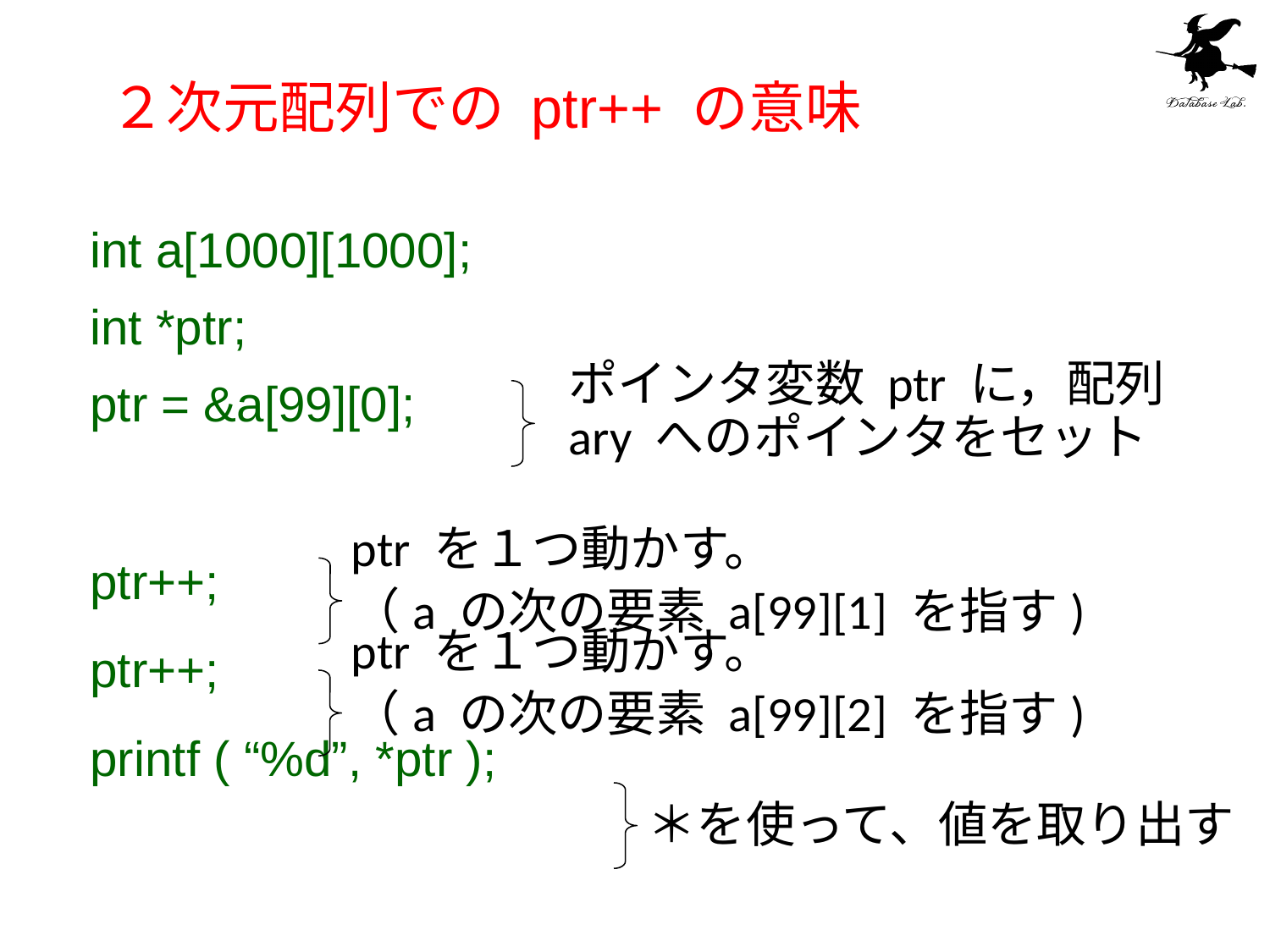

# ２次元配列での ptr++ の意味
int a[1000][1000];
int *ptr;
ptr = &a[99][0];

ptr++;
ptr++;
printf ( “%d”, *ptr );
ポインタ変数 ptr に，配列 ary へのポインタをセット

ptr を１つ動かす。
（a の次の要素 a[99][1] を指す)

ptr を１つ動かす。
（a の次の要素 a[99][2] を指す)

＊を使って、値を取り出す